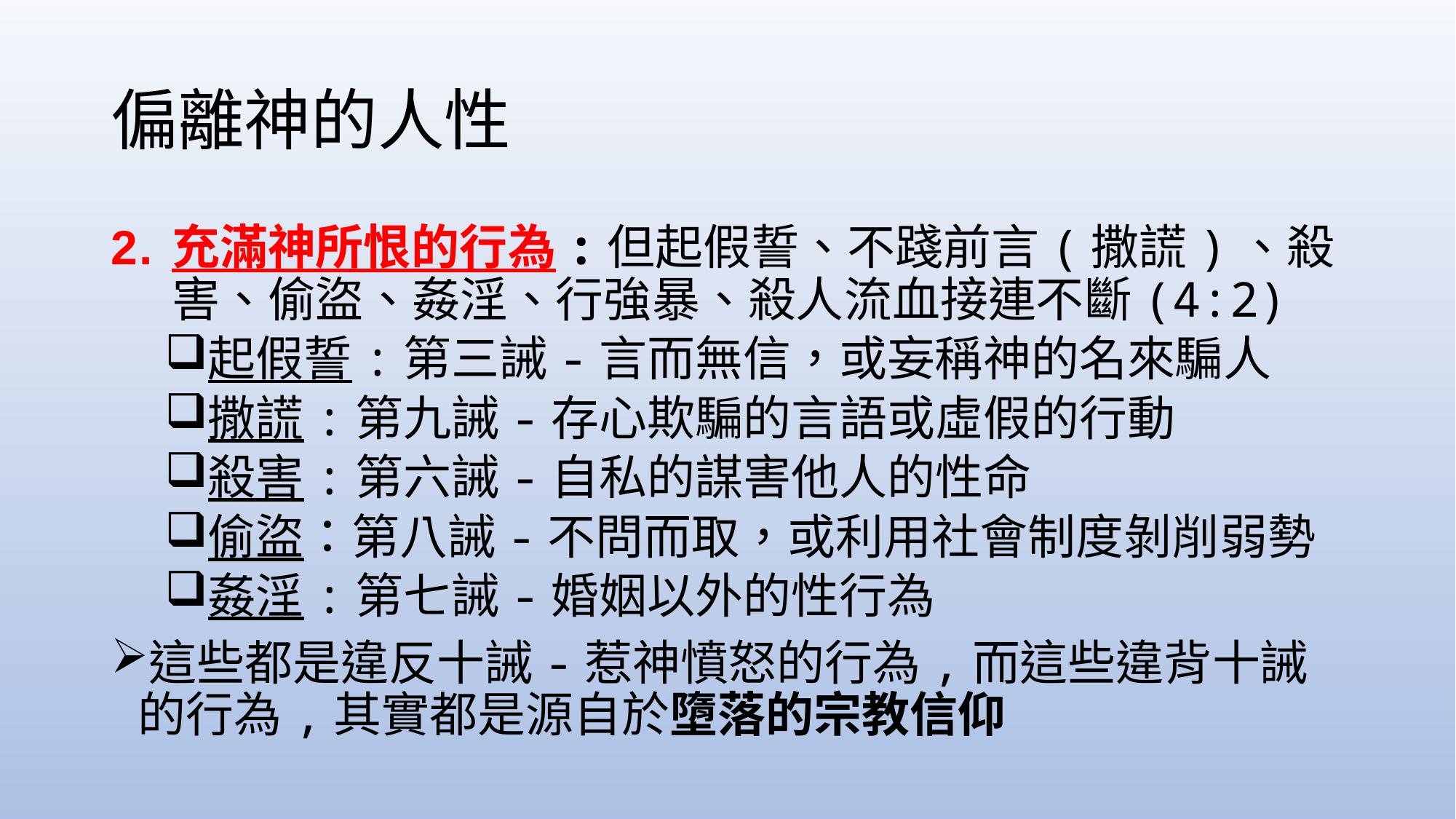

# 偏離神的人性
充滿神所恨的行為:但起假誓、不踐前言(撒謊)、殺害、偷盜、姦淫、行強暴、殺人流血接連不斷(4:2)
起假誓:第三誡-言而無信，或妄稱神的名來騙人
撒謊:第九誡-存心欺騙的言語或虛假的行動
殺害:第六誡-自私的謀害他人的性命
偷盜：第八誡-不問而取，或利用社會制度剝削弱勢
姦淫:第七誡-婚姻以外的性行為
這些都是違反十誡-惹神憤怒的行為,而這些違背十誡的行為,其實都是源自於墮落的宗教信仰